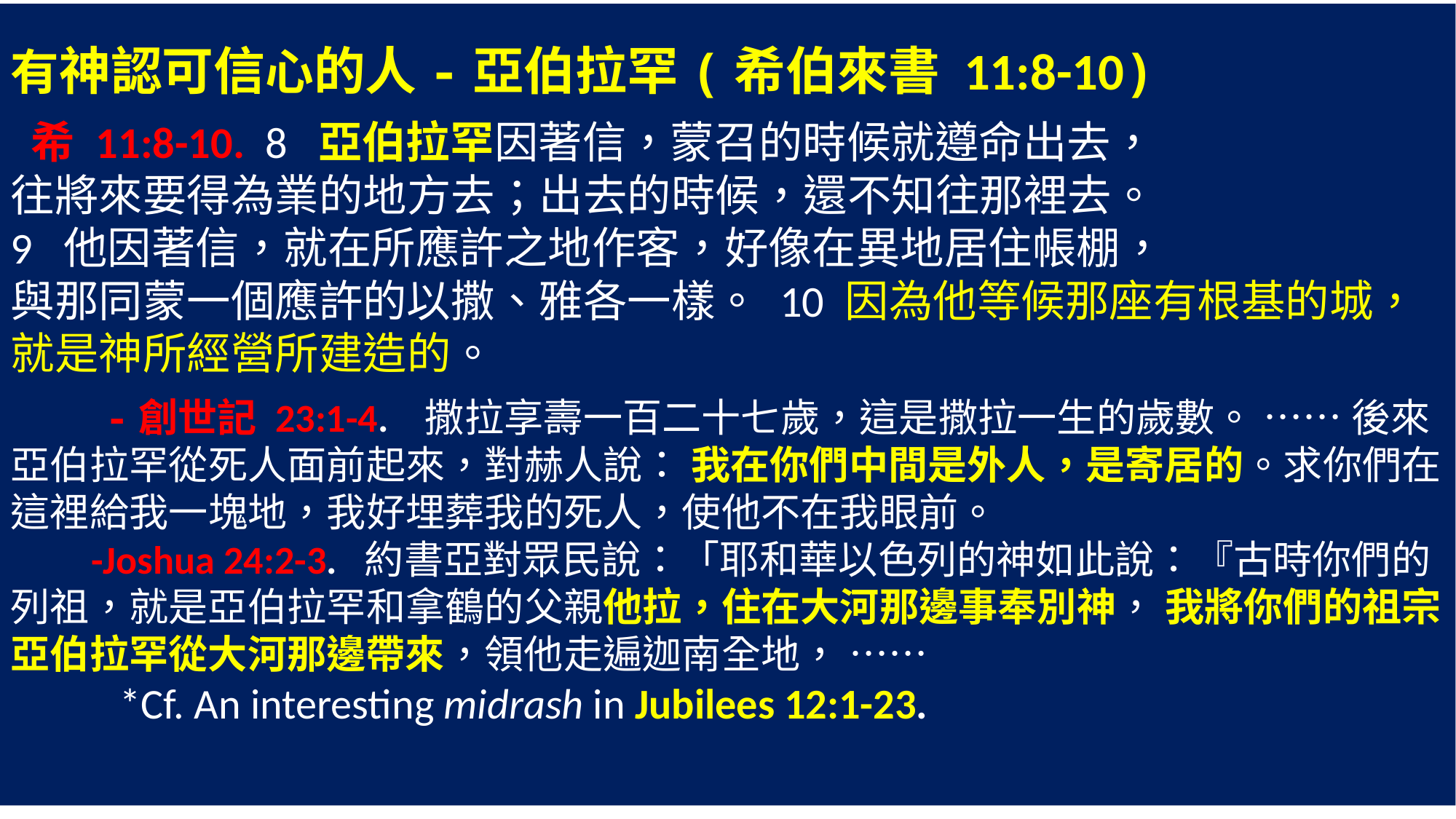

有神認可信心的人-亞伯拉罕(希伯來書 11:8-10)

 希 11:8-10.  8  亞伯拉罕因著信，蒙召的時候就遵命出去，
往將來要得為業的地方去；出去的時候，還不知往那裡去。
9  他因著信，就在所應許之地作客，好像在異地居住帳棚，
與那同蒙一個應許的以撒、雅各一樣。 10 因為他等候那座有根基的城，就是神所經營所建造的。

    -創世記 23:1-4.   撒拉享壽一百二十七歲，這是撒拉一生的歲數。 …… 後來亞伯拉罕從死人面前起來，對赫人說： 我在你們中間是外人，是寄居的。求你們在這裡給我一塊地，我好埋葬我的死人，使他不在我眼前。
         -Joshua 24:2-3.  約書亞對眾民說：「耶和華以色列的神如此說：『古時你們的列祖，就是亞伯拉罕和拿鶴的父親他拉，住在大河那邊事奉別神， 我將你們的祖宗亞伯拉罕從大河那邊帶來，領他走遍迦南全地， ……
	*Cf. An interesting midrash in Jubilees 12:1-23.